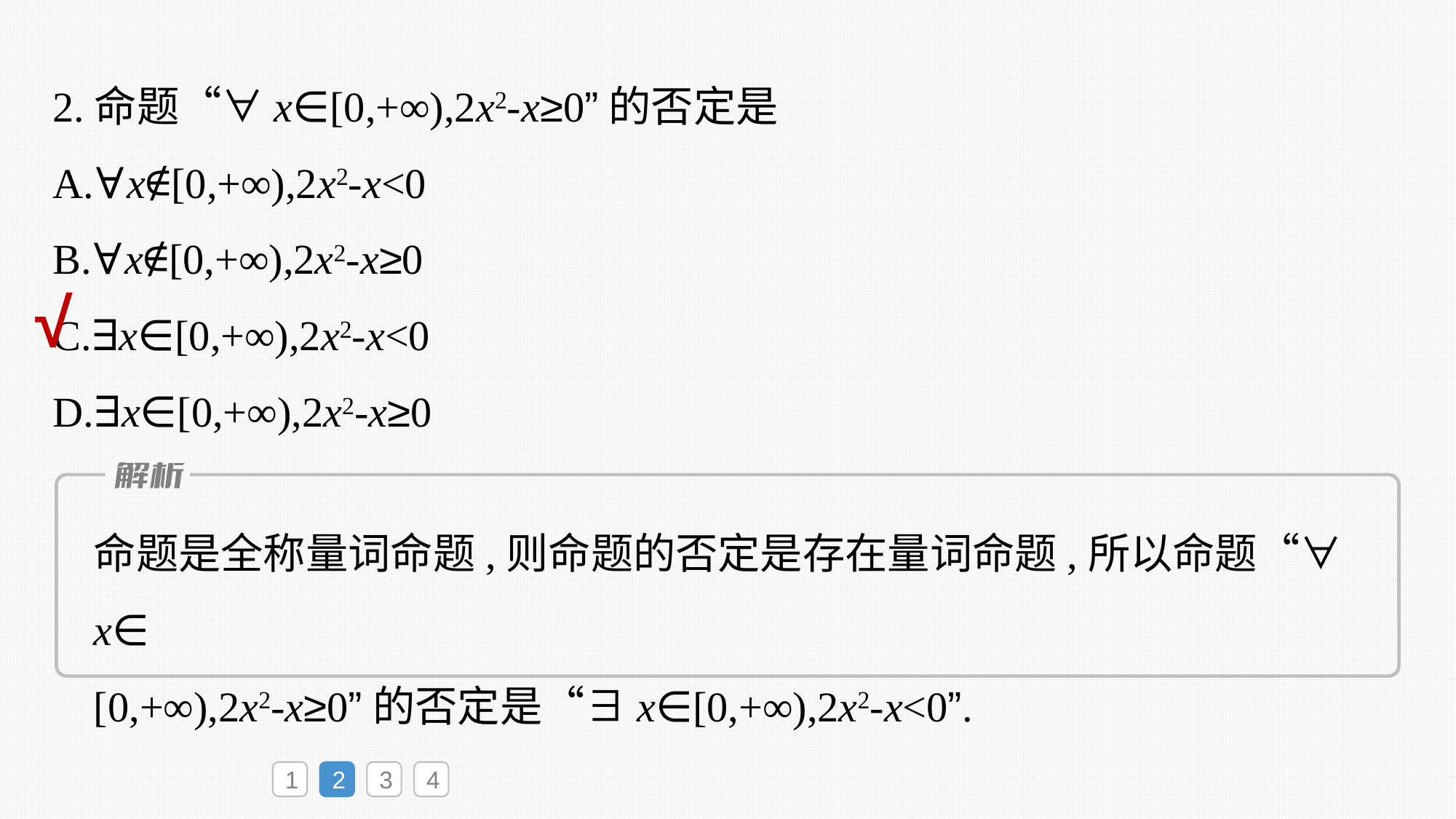

2.命题“∀x∈[0,+∞),2x2-x≥0”的否定是
A.∀x∉[0,+∞),2x2-x<0
B.∀x∉[0,+∞),2x2-x≥0
C.∃x∈[0,+∞),2x2-x<0
D.∃x∈[0,+∞),2x2-x≥0
√

命题是全称量词命题,则命题的否定是存在量词命题,所以命题“∀x∈
[0,+∞),2x2-x≥0”的否定是“∃x∈[0,+∞),2x2-x<0”.
1
2
3
4